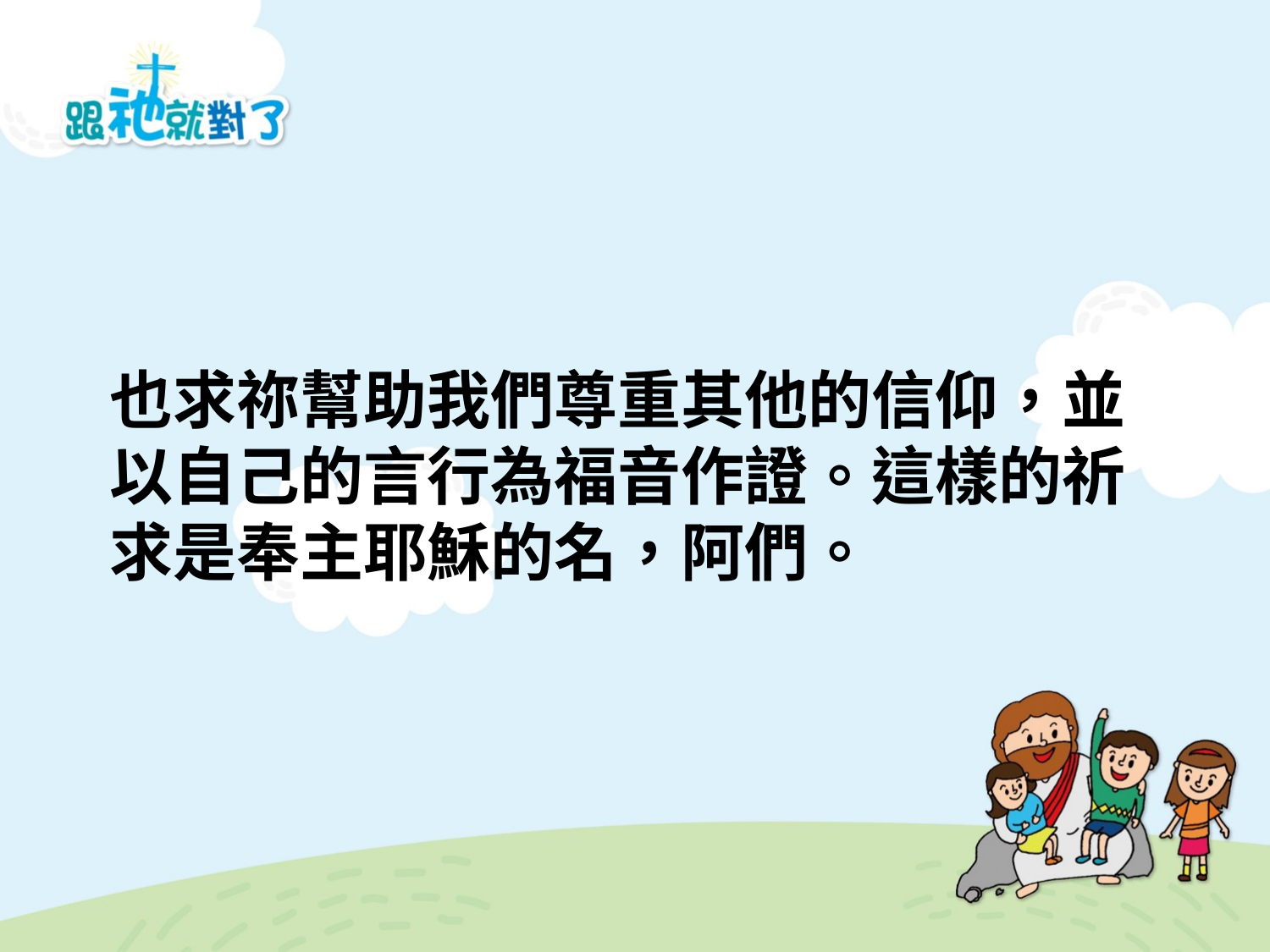

也求祢幫助我們尊重其他的信仰，並以自己的言行為福音作證。這樣的祈求是奉主耶穌的名，阿們。